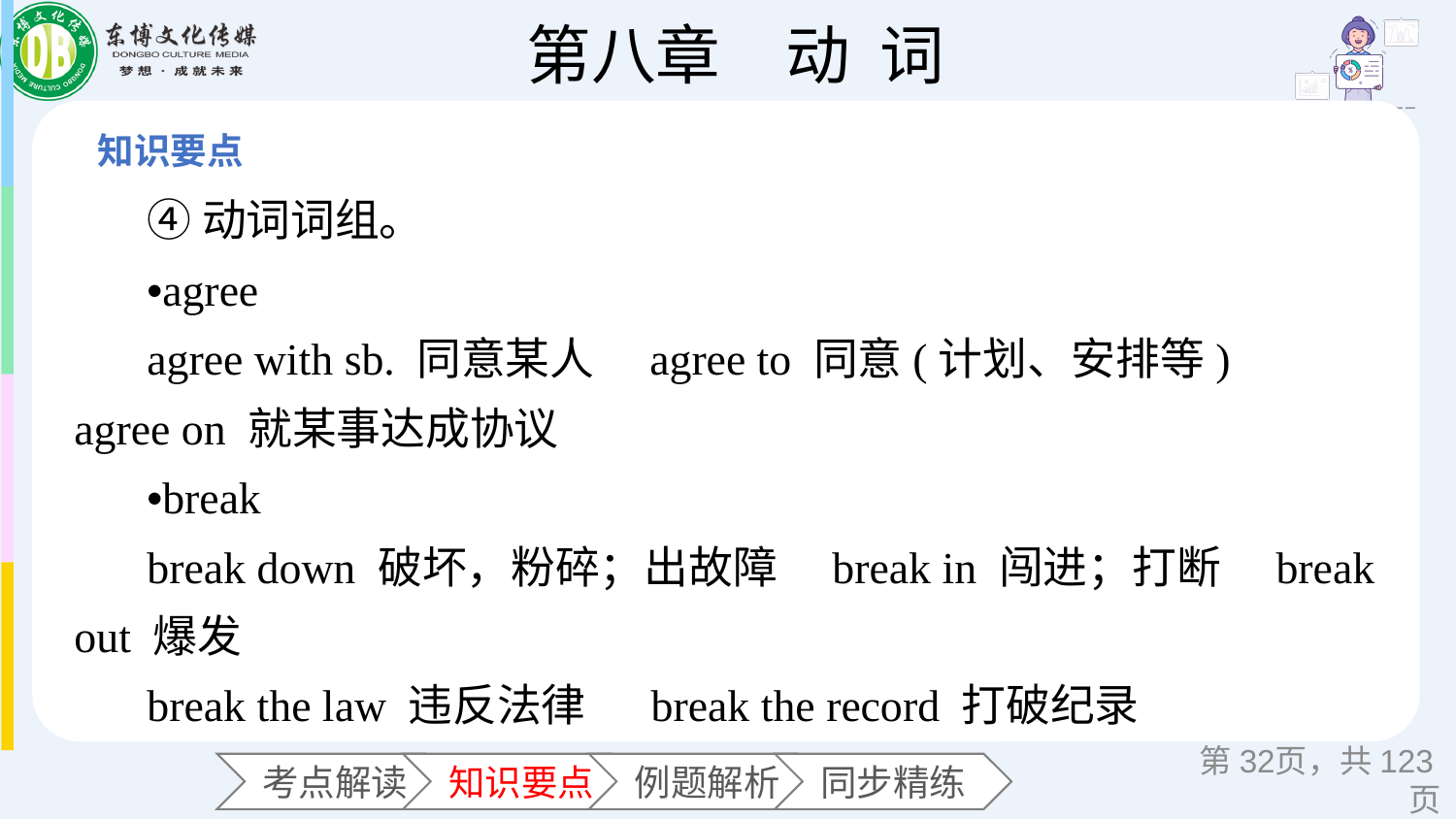

④动词词组。
•agree
agree with sb. 同意某人　agree to 同意(计划、安排等)　agree on 就某事达成协议
•break
break down 破坏，粉碎；出故障　break in 闯进；打断　break out 爆发
break the law 违反法律　 break the record 打破纪录

第32页，共123页